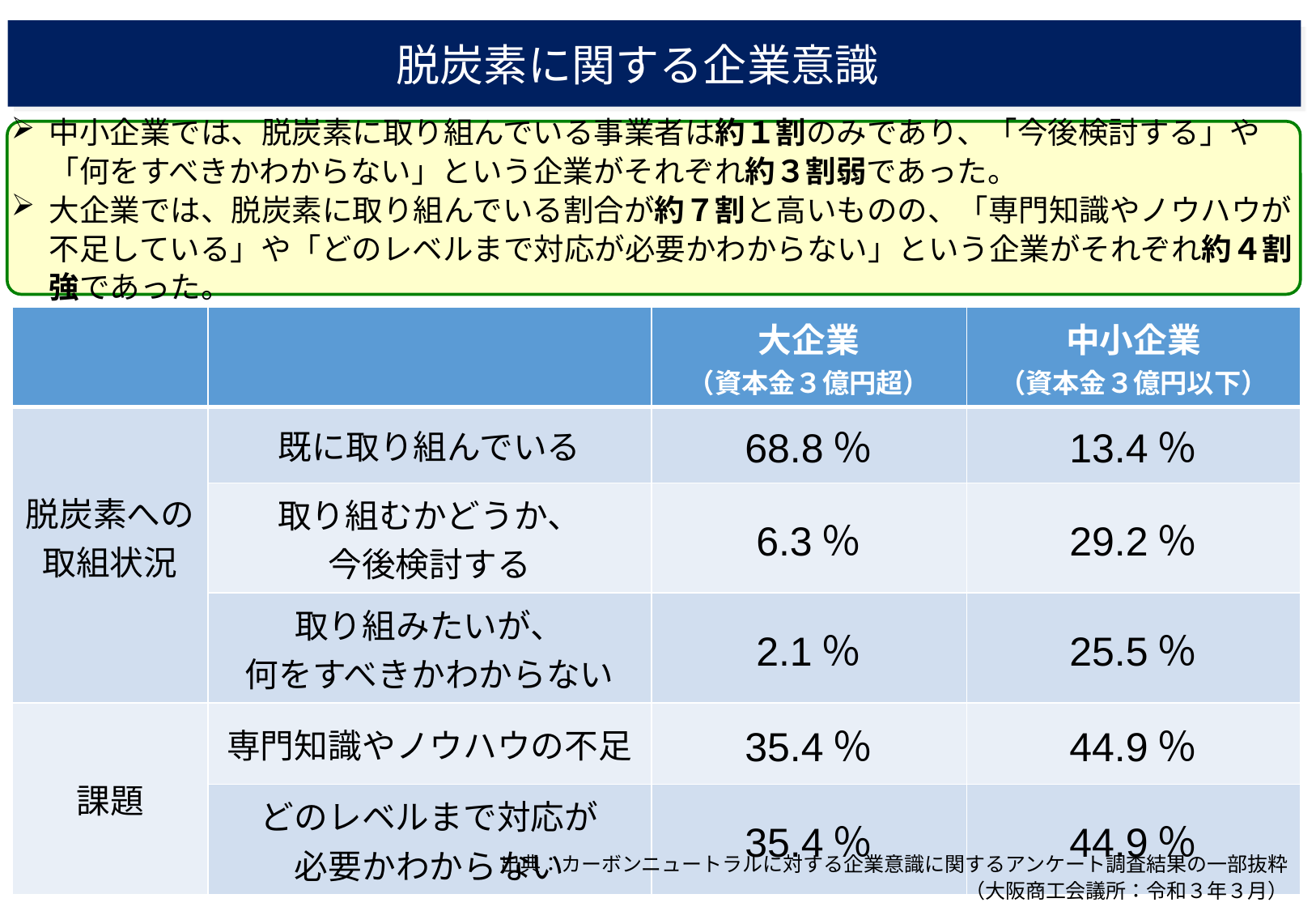

脱炭素に関する企業意識
中小企業では、脱炭素に取り組んでいる事業者は約１割のみであり、「今後検討する」や「何をすべきかわからない」という企業がそれぞれ約３割弱であった。
大企業では、脱炭素に取り組んでいる割合が約７割と高いものの、「専門知識やノウハウが不足している」や「どのレベルまで対応が必要かわからない」という企業がそれぞれ約４割強であった。
|  |  | 大企業 （資本金３億円超） | 中小企業 （資本金３億円以下） |
| --- | --- | --- | --- |
| 脱炭素への 取組状況 | 既に取り組んでいる | 68.8％ | 13.4％ |
|  | 取り組むかどうか、 今後検討する | 6.3％ | 29.2％ |
|  | 取り組みたいが、 何をすべきかわからない | 2.1％ | 25.5％ |
| 課題 | 専門知識やノウハウの不足 | 35.4％ | 44.9％ |
|  | どのレベルまで対応が 必要かわからない | 35.4％ | 44.9％ |
出典：カーボンニュートラルに対する企業意識に関するアンケート調査結果の一部抜粋
（大阪商工会議所：令和３年３月）